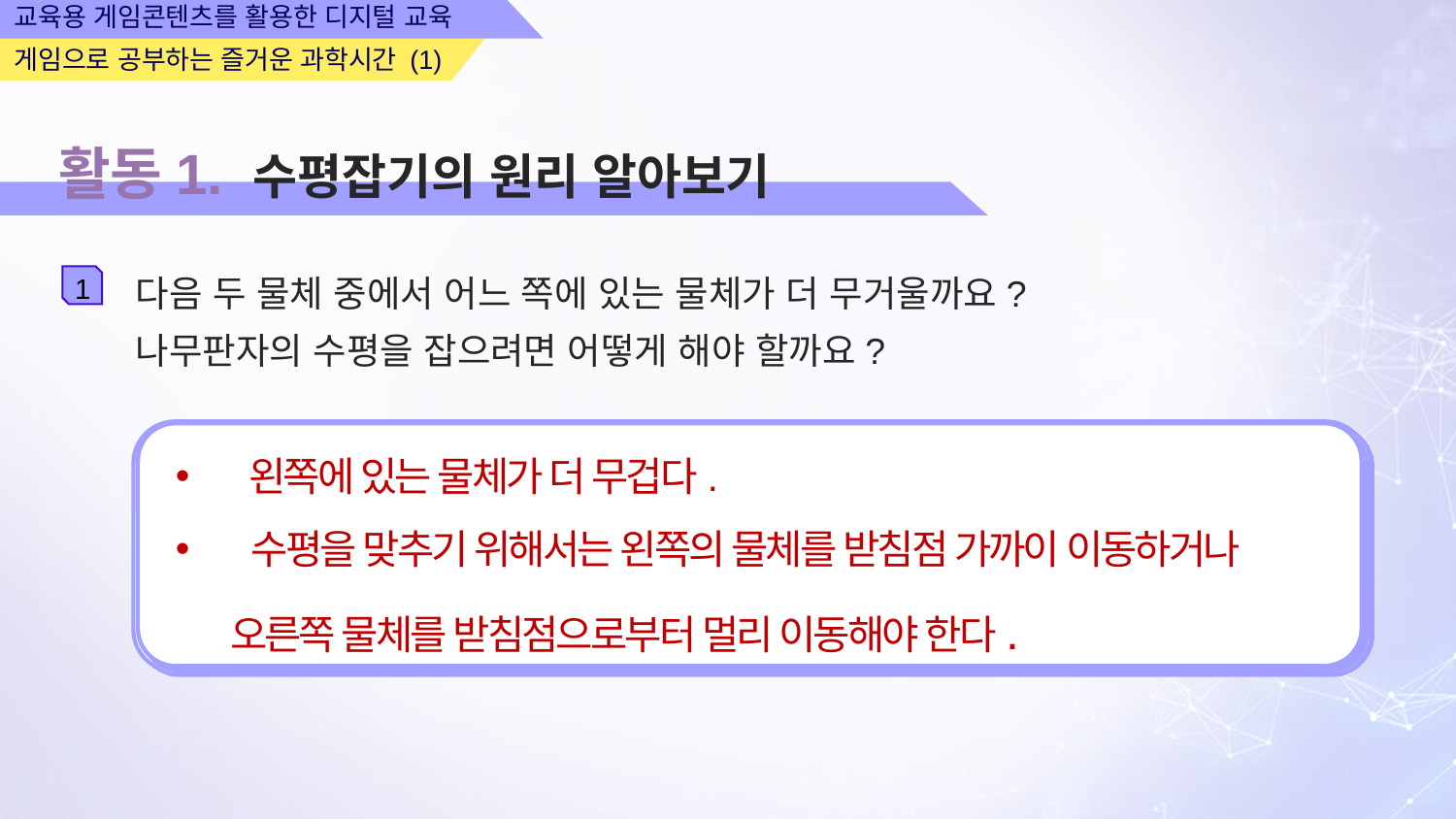

활동1. 수평잡기의 원리 알아보기

다음 두 물체 중에서 어느 쪽에 있는 물체가 더 무거울까요?
나무판자의 수평을 잡으려면 어떻게 해야 할까요?
1

 왼쪽에 있는 물체가 더 무겁다.
 수평을 맞추기 위해서는 왼쪽의 물체를 받침점 가까이 이동하거나 오른쪽 물체를 받침점으로부터 멀리 이동해야 한다.